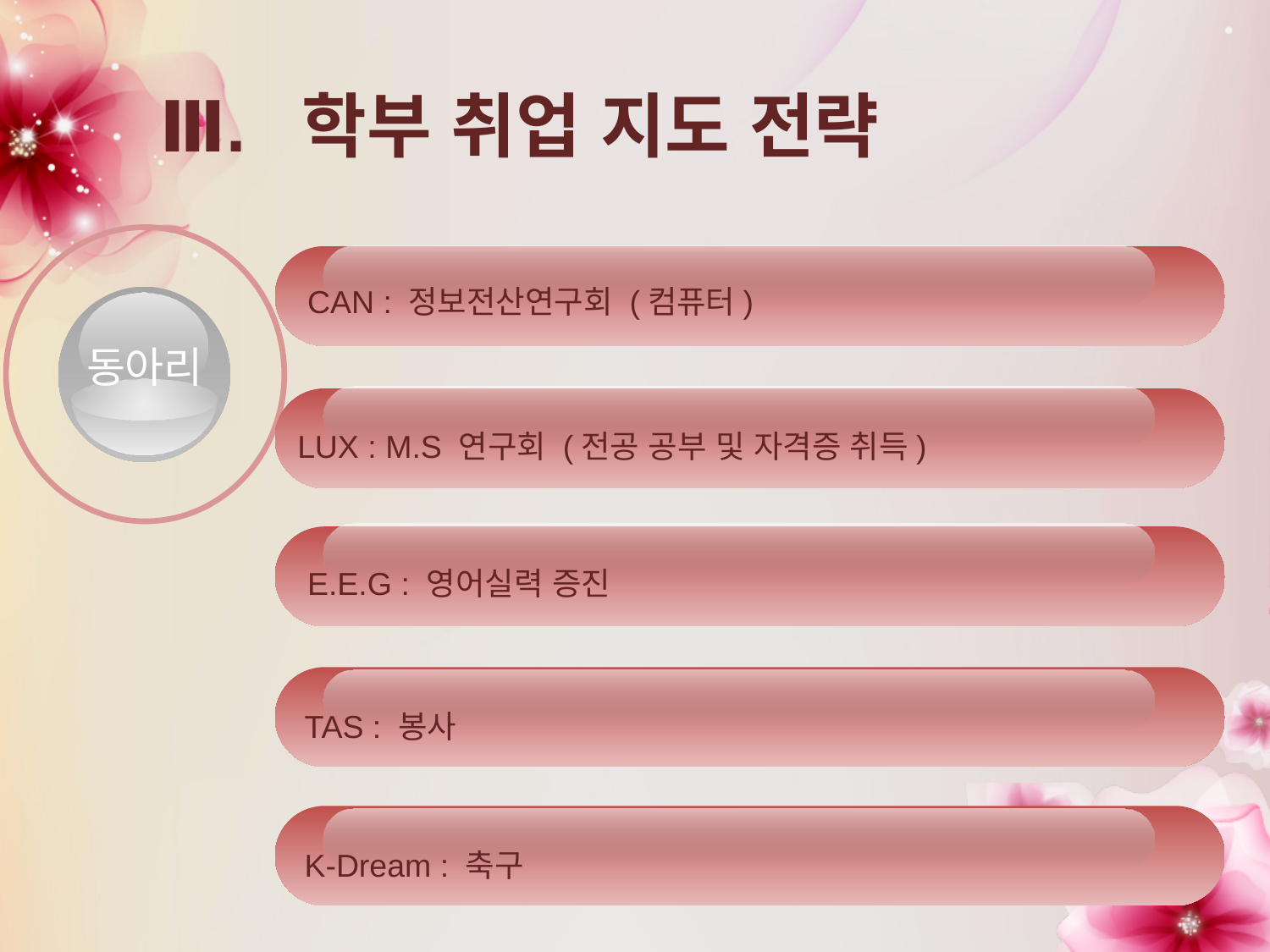

# Ⅲ.  학부 취업 지도 전략

CAN : 정보전산연구회 (컴퓨터)

동아리

LUX : M.S 연구회 (전공 공부 및 자격증 취득)

4

E.E.G : 영어실력 증진

TAS : 봉사

K-Dream : 축구